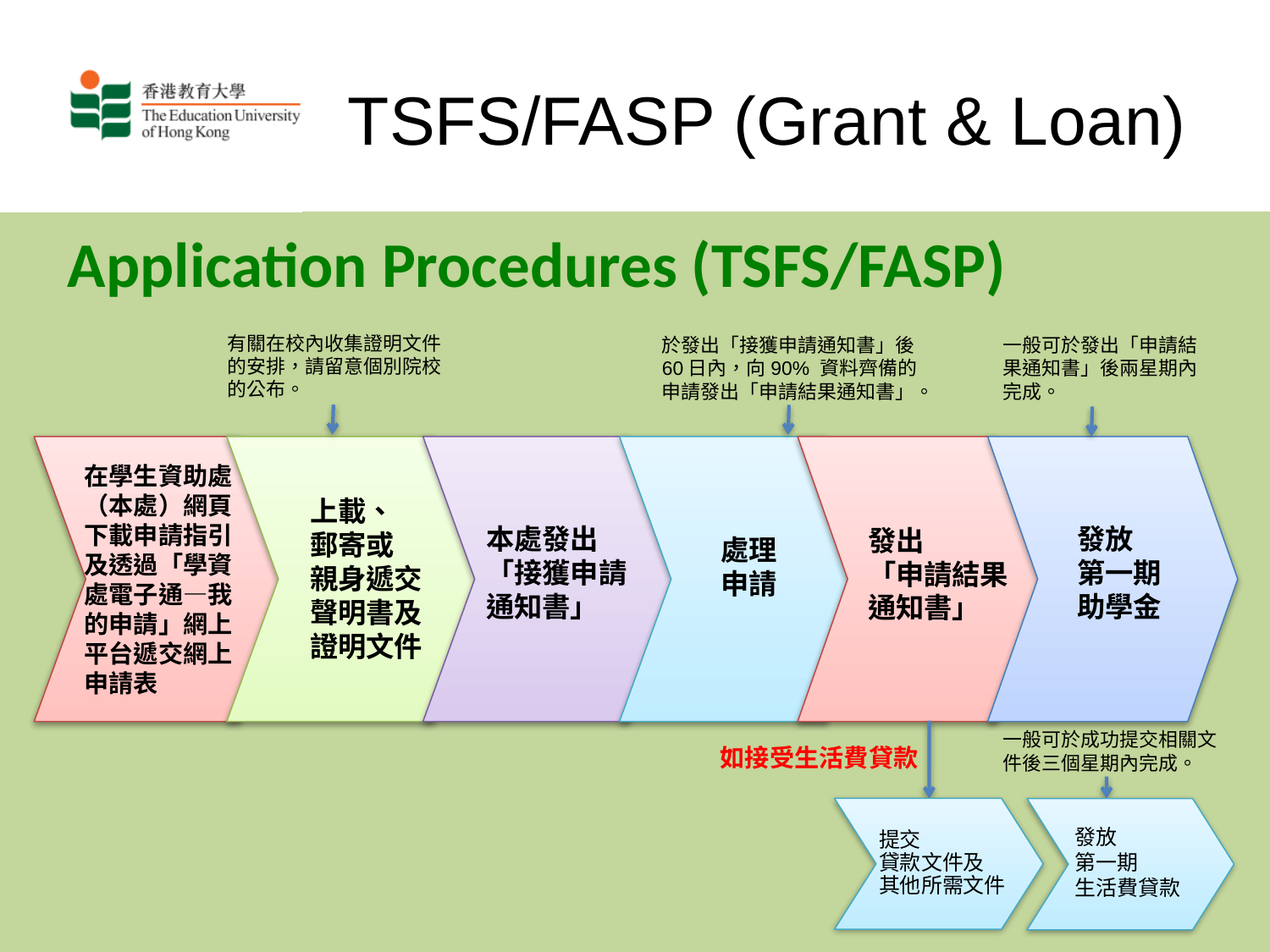

# TSFS/FASP (Grant & Loan)
Application Procedures (TSFS/FASP)
有關在校內收集證明文件的安排，請留意個別院校的公布。
於發出「接獲申請通知書」後60日內，向90% 資料齊備的
申請發出「申請結果通知書」。
一般可於發出「申請結果通知書」後兩星期內完成。

在學生資助處
（本處）網頁下載申請指引及透過「學資處電子通—我的申請」網上平台遞交網上申請表
上載、
郵寄或
親身遞交
聲明書及
證明文件
本處發出「接獲申請通知書」
發放
第一期
助學金
發出
「申請結果
通知書」
處理
申請
一般可於成功提交相關文件後三個星期內完成。
如接受生活費貸款

發放
第一期
生活費貸款
提交
貸款文件及
其他所需文件